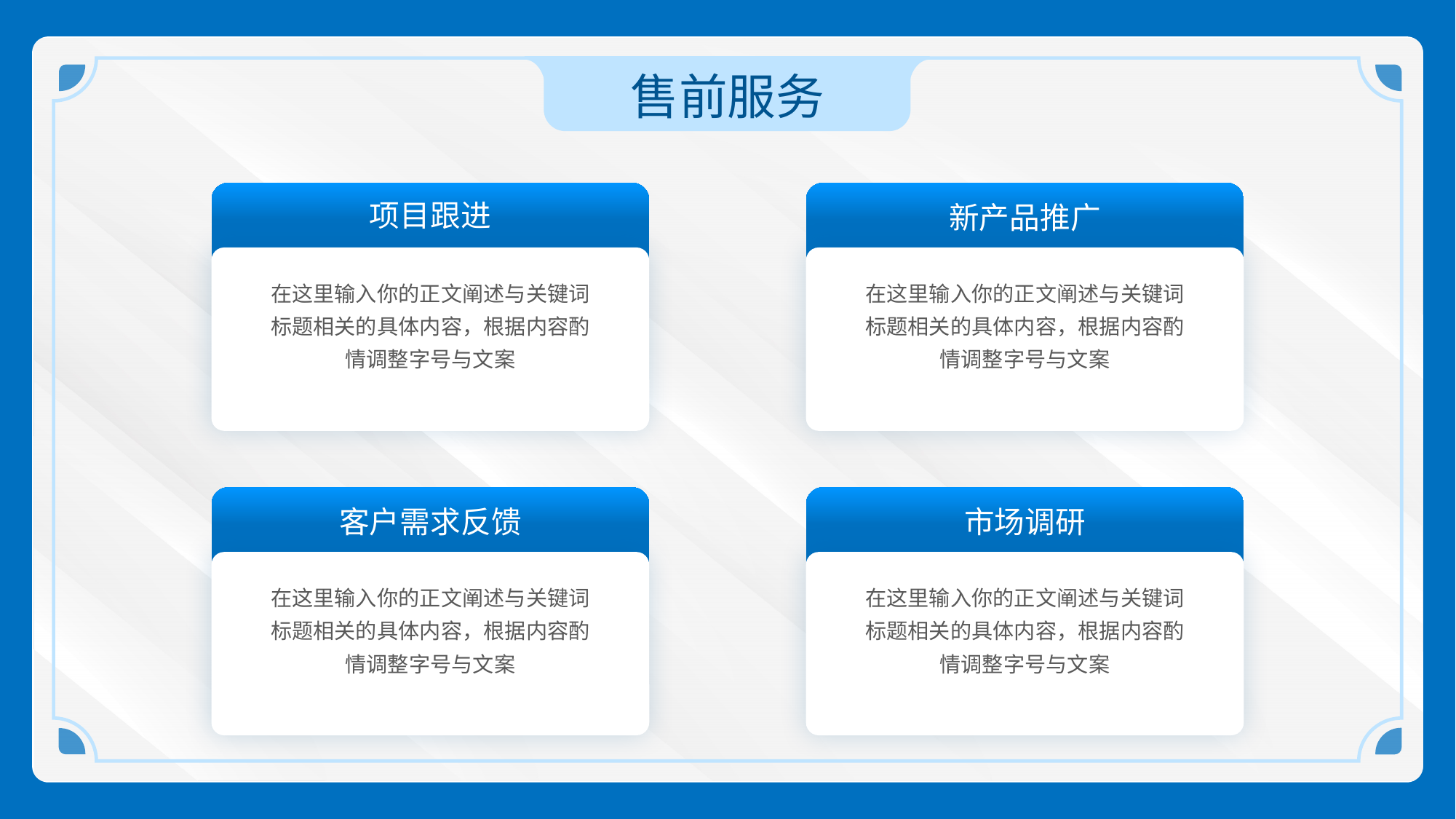

售前服务

项目跟进
新产品推广

在这里输入你的正文阐述与关键词标题相关的具体内容，根据内容酌情调整字号与文案
在这里输入你的正文阐述与关键词标题相关的具体内容，根据内容酌情调整字号与文案

客户需求反馈
市场调研

在这里输入你的正文阐述与关键词标题相关的具体内容，根据内容酌情调整字号与文案
在这里输入你的正文阐述与关键词标题相关的具体内容，根据内容酌情调整字号与文案